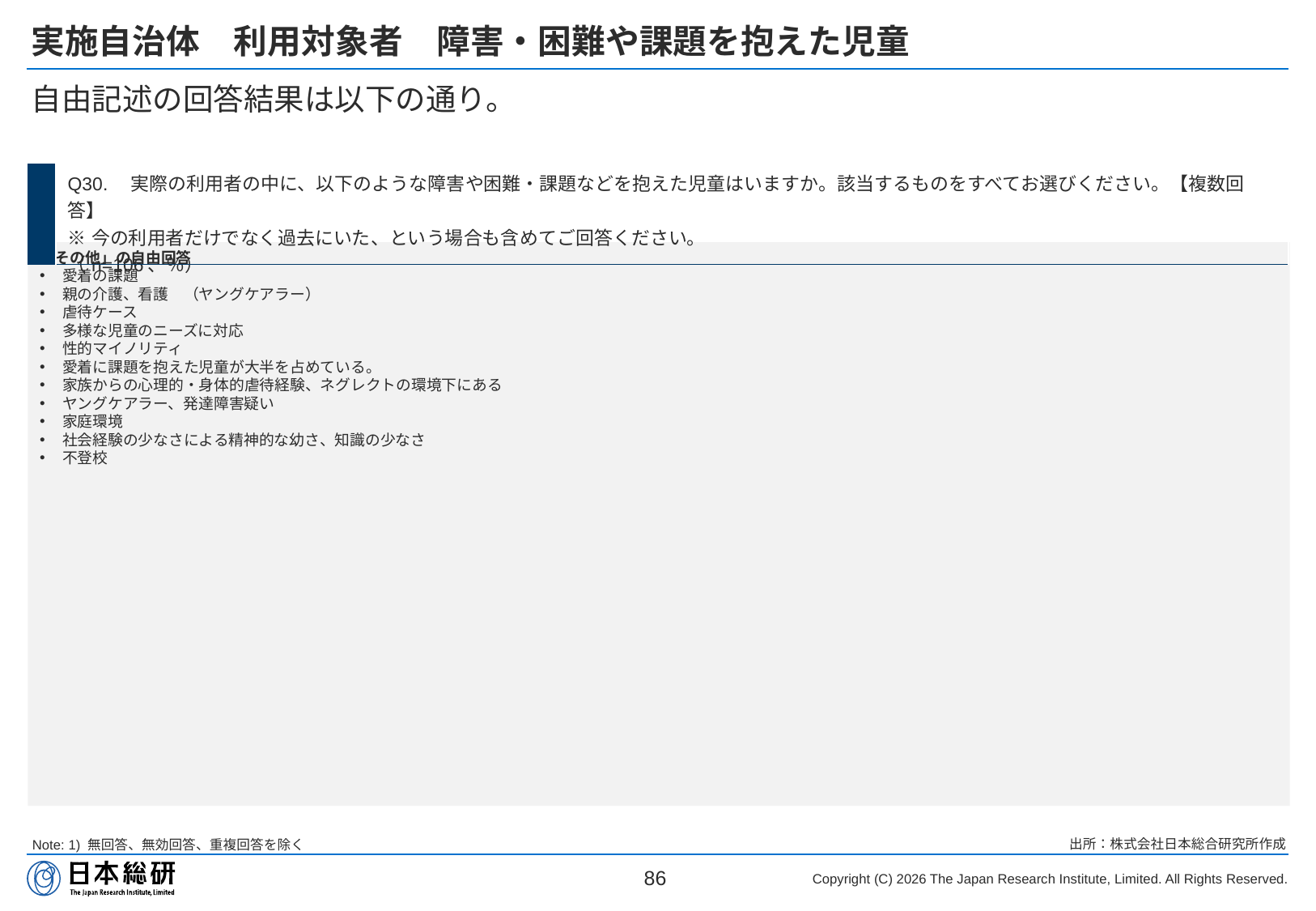

# 実施自治体　利用対象者　障害・困難や課題を抱えた児童
自由記述の回答結果は以下の通り。
|  | Q30.　実際の利用者の中に、以下のような障害や困難・課題などを抱えた児童はいますか。該当するものをすべてお選びください。【複数回答】 ※今の利用者だけでなく過去にいた、という場合も含めてご回答ください。 （n=106、％） |
| --- | --- |
「その他」の自由回答
愛着の課題
親の介護、看護　（ヤングケアラー）
虐待ケース
多様な児童のニーズに対応
性的マイノリティ
愛着に課題を抱えた児童が大半を占めている。
家族からの心理的・身体的虐待経験、ネグレクトの環境下にある
ヤングケアラー、発達障害疑い
家庭環境
社会経験の少なさによる精神的な幼さ、知識の少なさ
不登校
出所：株式会社日本総合研究所作成
Note: 1) 無回答、無効回答、重複回答を除く